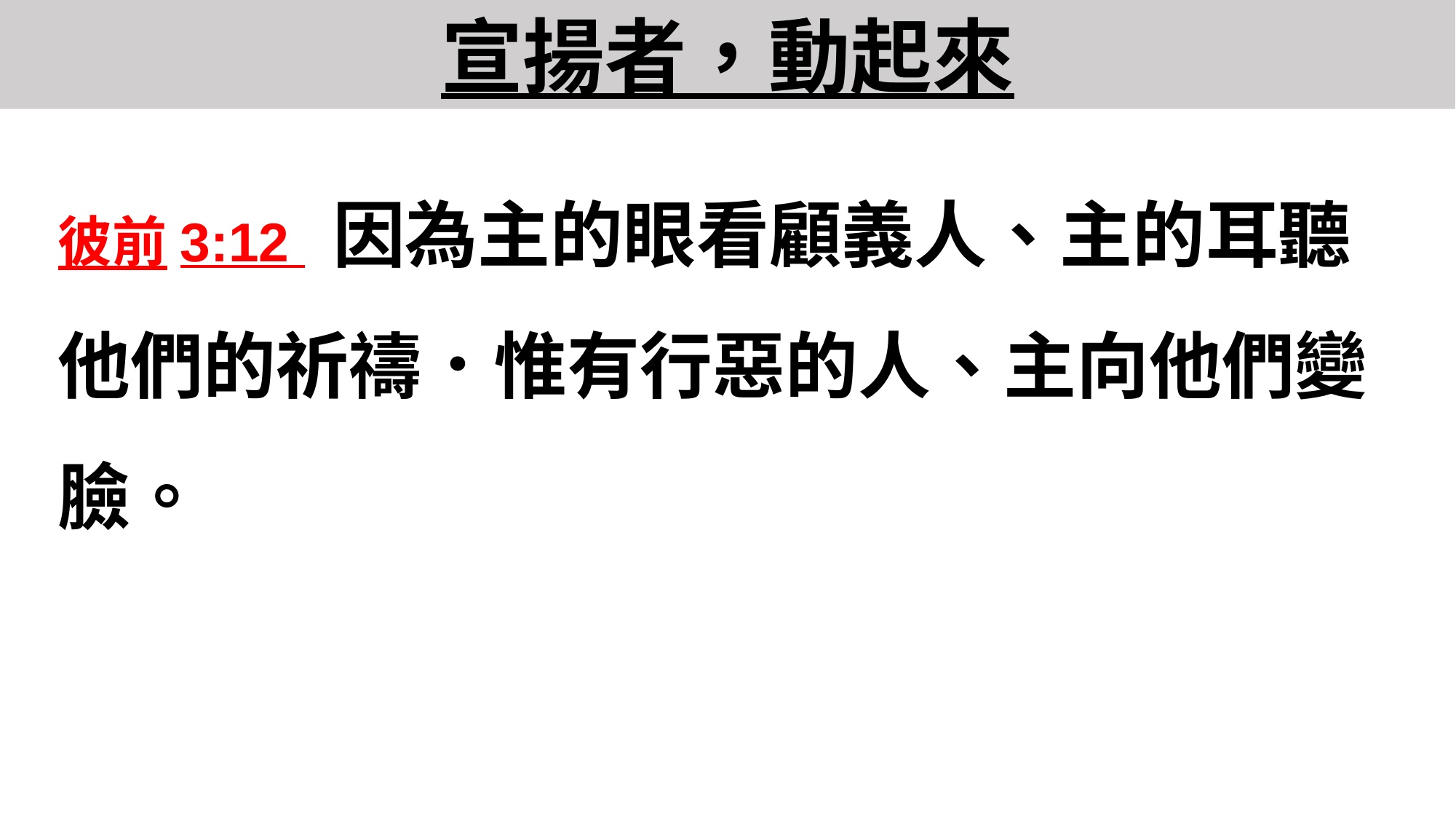

宣揚者，動起來

彼前3:12  因為主的眼看顧義人、主的耳聽他們的祈禱．惟有行惡的人、主向他們變臉。